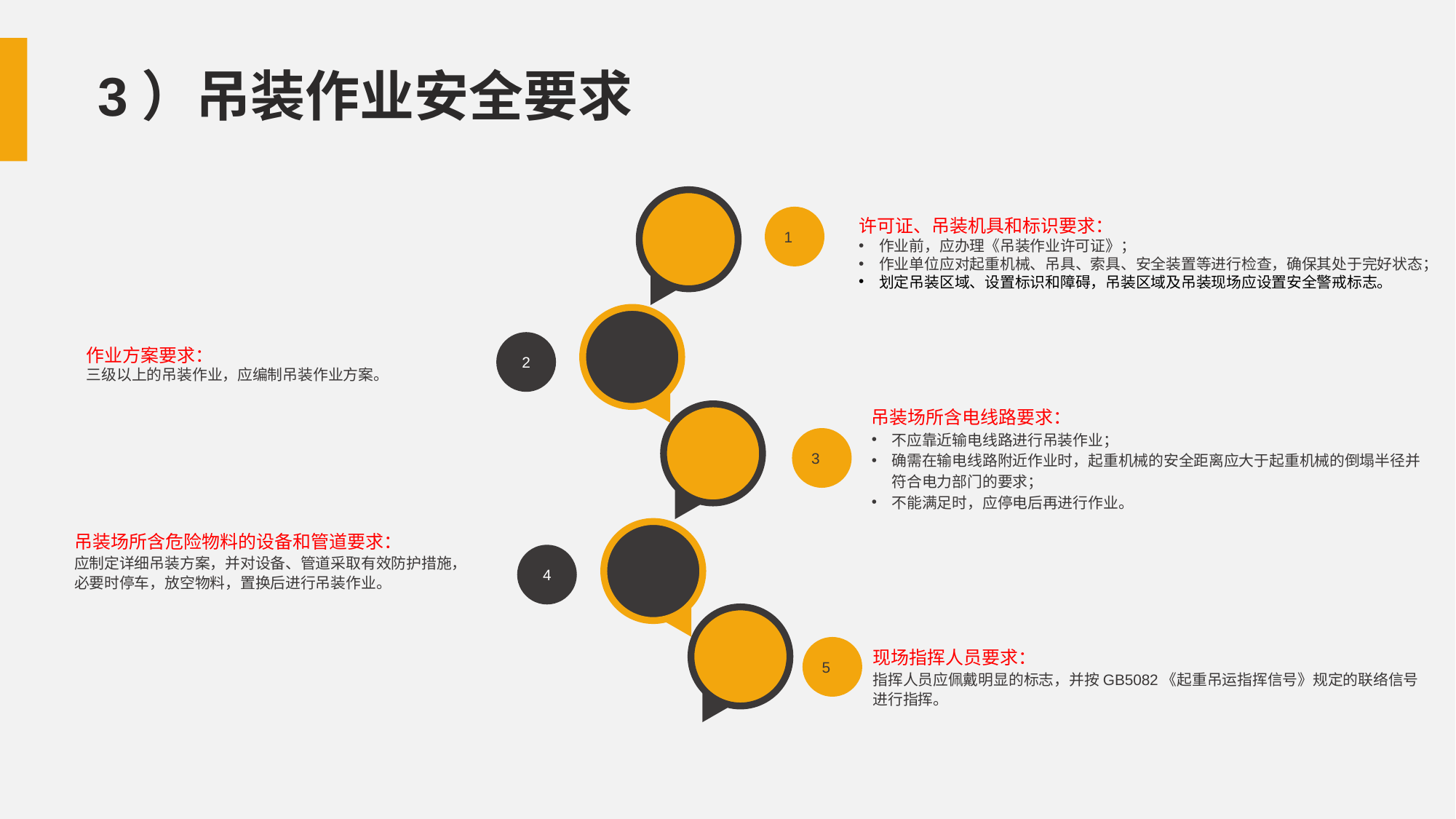

3）吊装作业安全要求

1
许可证、吊装机具和标识要求：
作业前，应办理《吊装作业许可证》；
作业单位应对起重机械、吊具、索具、安全装置等进行检查，确保其处于完好状态；
划定吊装区域、设置标识和障碍，吊装区域及吊装现场应设置安全警戒标志。

2
作业方案要求：
三级以上的吊装作业，应编制吊装作业方案。

吊装场所含电线路要求：
不应靠近输电线路进行吊装作业；
确需在输电线路附近作业时，起重机械的安全距离应大于起重机械的倒塌半径并符合电力部门的要求；
不能满足时，应停电后再进行作业。

3

吊装场所含危险物料的设备和管道要求：
应制定详细吊装方案，并对设备、管道采取有效防护措施，必要时停车，放空物料，置换后进行吊装作业。
4

5
现场指挥人员要求：
指挥人员应佩戴明显的标志，并按GB5082《起重吊运指挥信号》规定的联络信号进行指挥。